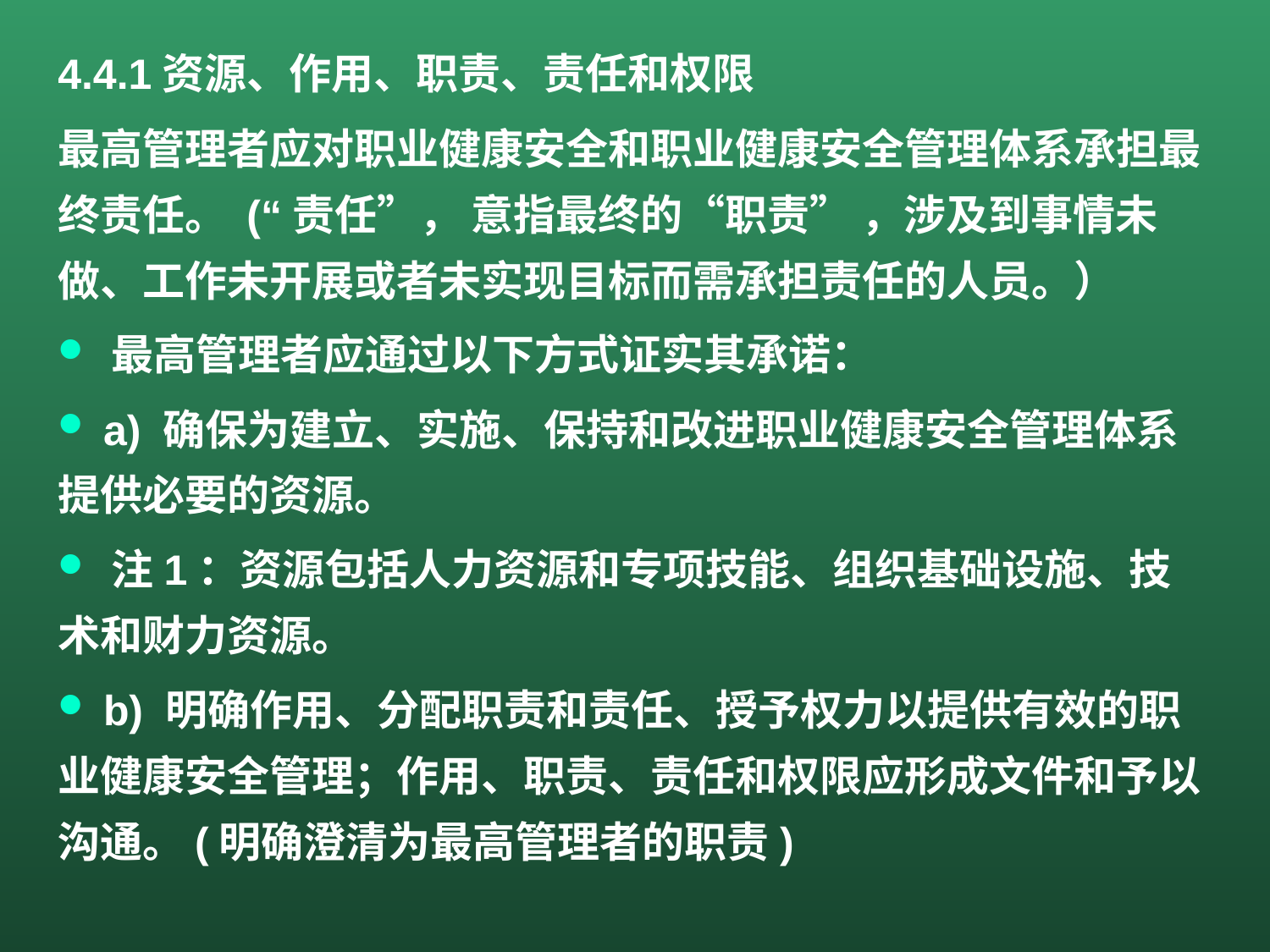

4.4.1资源、作用、职责、责任和权限
最高管理者应对职业健康安全和职业健康安全管理体系承担最终责任。 (“责任”， 意指最终的“职责” ，涉及到事情未做、工作未开展或者未实现目标而需承担责任的人员。）
 最高管理者应通过以下方式证实其承诺：
 a) 确保为建立、实施、保持和改进职业健康安全管理体系提供必要的资源。
 注1：资源包括人力资源和专项技能、组织基础设施、技术和财力资源。
 b) 明确作用、分配职责和责任、授予权力以提供有效的职业健康安全管理；作用、职责、责任和权限应形成文件和予以沟通。(明确澄清为最高管理者的职责)